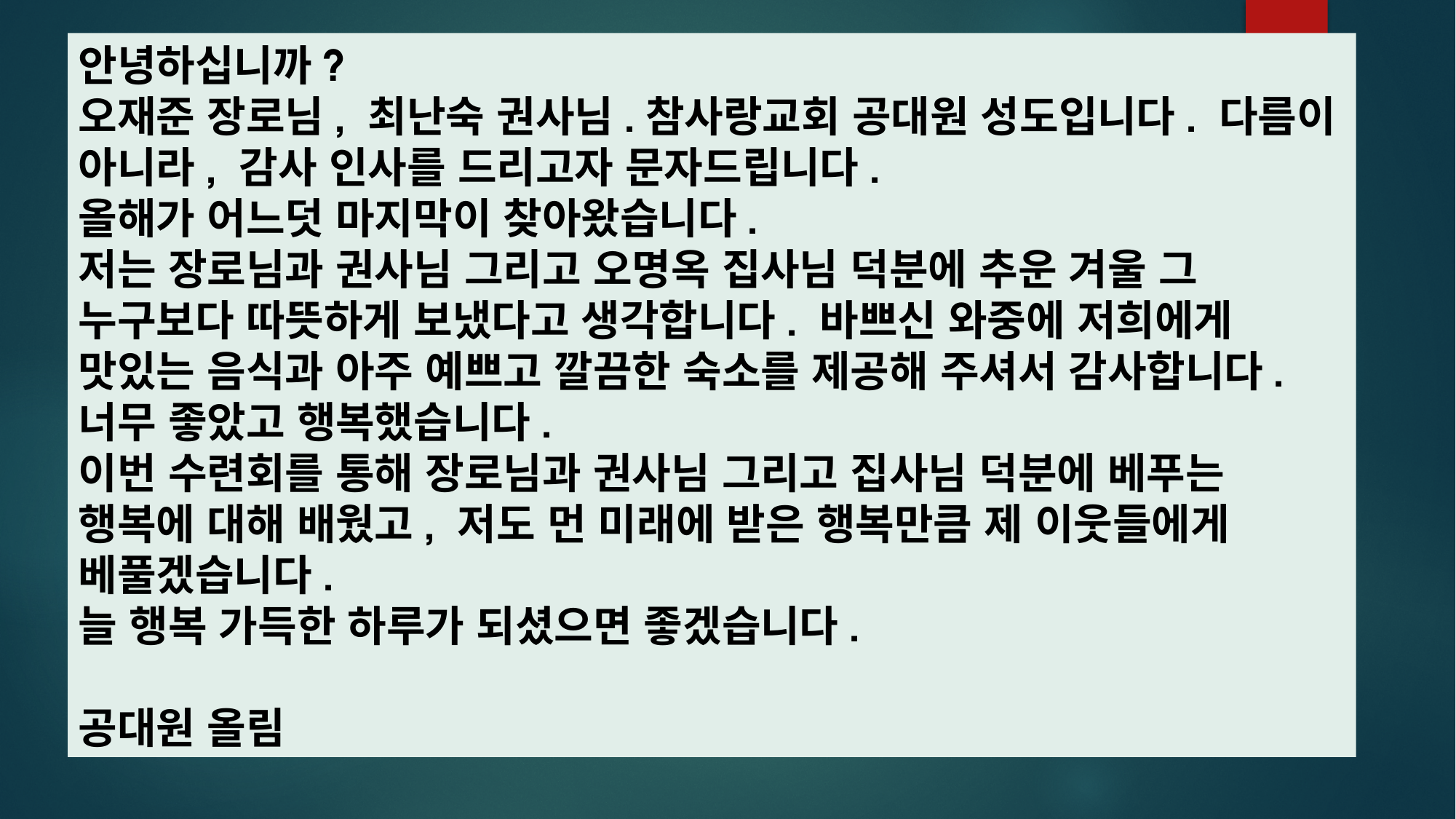

안녕하십니까?
오재준 장로님, 최난숙 권사님.참사랑교회 공대원 성도입니다. 다름이 아니라, 감사 인사를 드리고자 문자드립니다.
올해가 어느덧 마지막이 찾아왔습니다.
저는 장로님과 권사님 그리고 오명옥 집사님 덕분에 추운 겨울 그 누구보다 따뜻하게 보냈다고 생각합니다. 바쁘신 와중에 저희에게 맛있는 음식과 아주 예쁘고 깔끔한 숙소를 제공해 주셔서 감사합니다. 너무 좋았고 행복했습니다.
이번 수련회를 통해 장로님과 권사님 그리고 집사님 덕분에 베푸는 행복에 대해 배웠고, 저도 먼 미래에 받은 행복만큼 제 이웃들에게 베풀겠습니다.
늘 행복 가득한 하루가 되셨으면 좋겠습니다.

공대원 올림